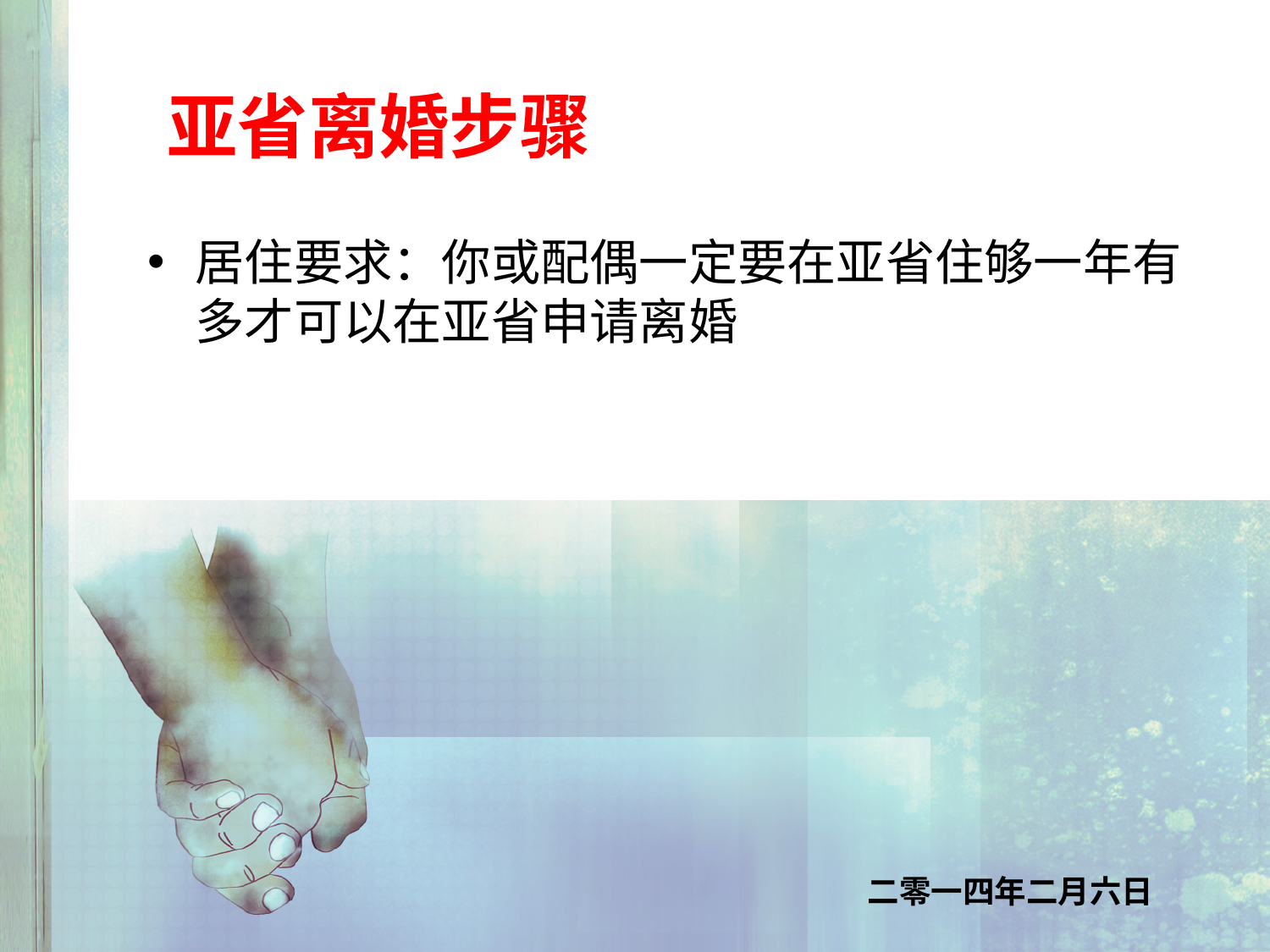

# 亚省离婚步骤

居住要求：你或配偶一定要在亚省住够一年有多才可以在亚省申请离婚
二零一四年二月六日